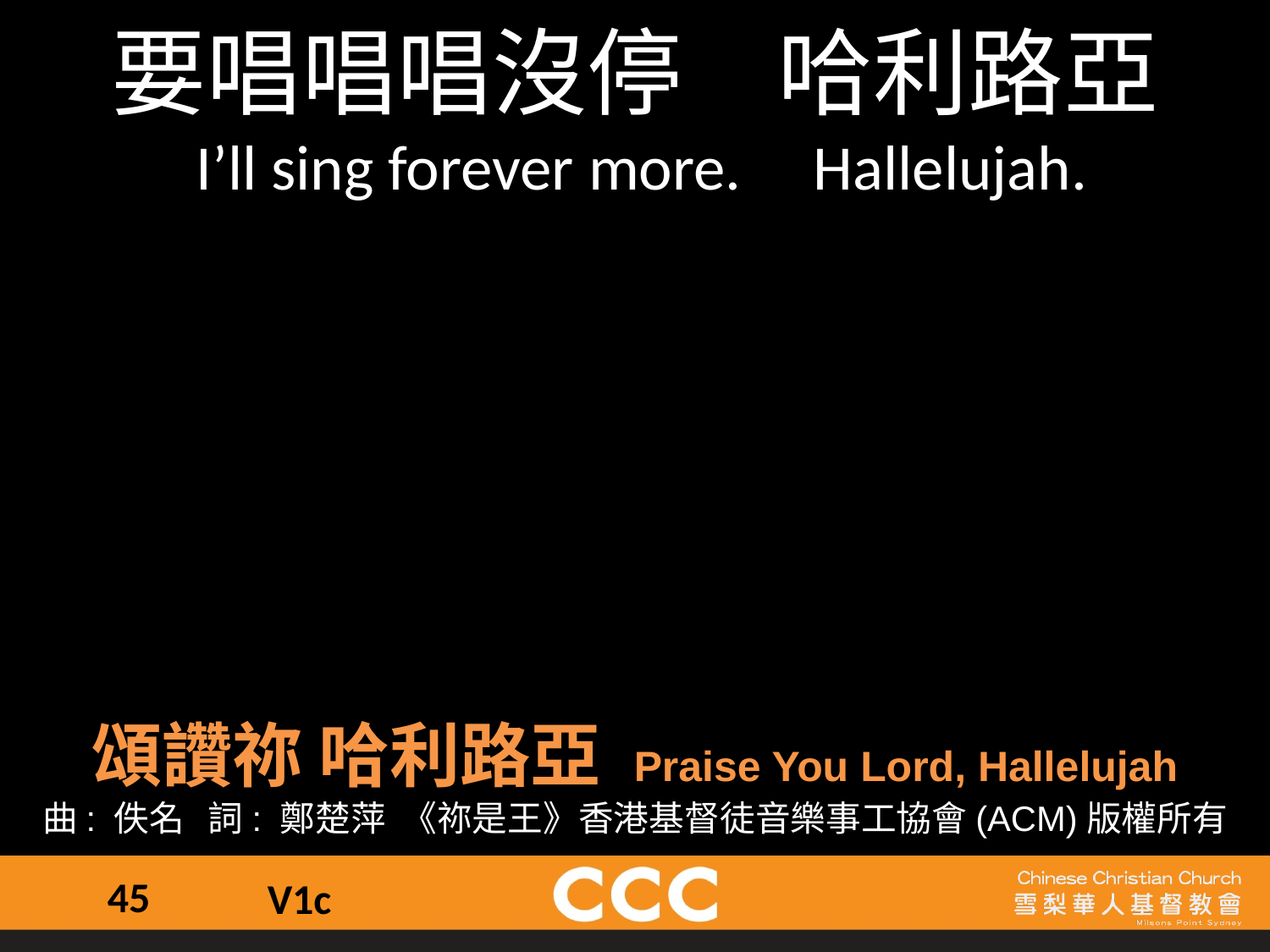

要唱唱唱沒停　哈利路亞
 I’ll sing forever more.     Hallelujah.
頌讚祢 哈利路亞 Praise You Lord, Hallelujah
曲: 佚名   詞: 鄭楚萍  《祢是王》香港基督徒音樂事工協會(ACM)版權所有

45
V1c